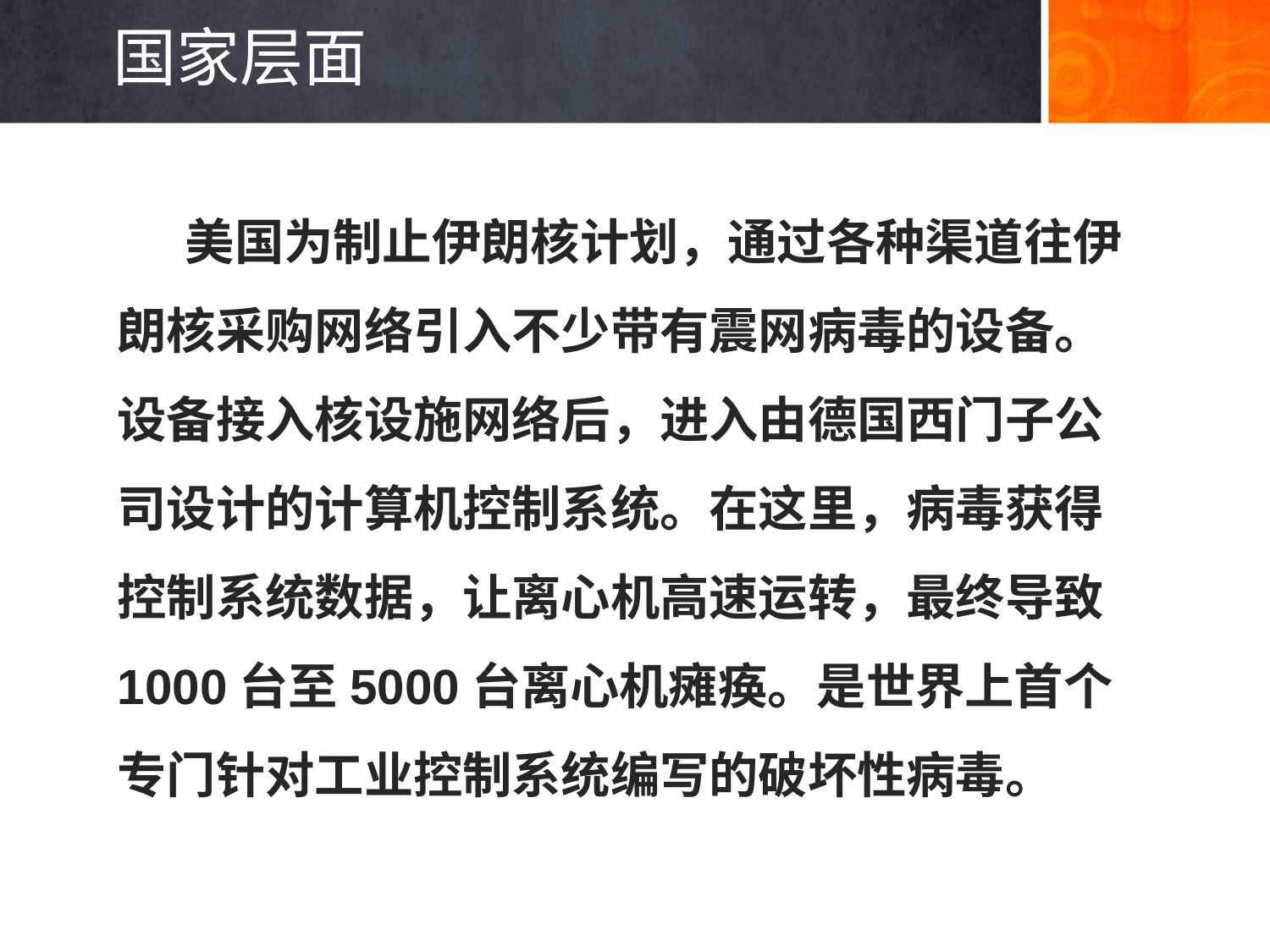

# 国家层面
     美国为制止伊朗核计划，通过各种渠道往伊朗核采购网络引入不少带有震网病毒的设备。设备接入核设施网络后，进入由德国西门子公司设计的计算机控制系统。在这里，病毒获得控制系统数据，让离心机高速运转，最终导致1000台至5000台离心机瘫痪。是世界上首个专门针对工业控制系统编写的破坏性病毒。